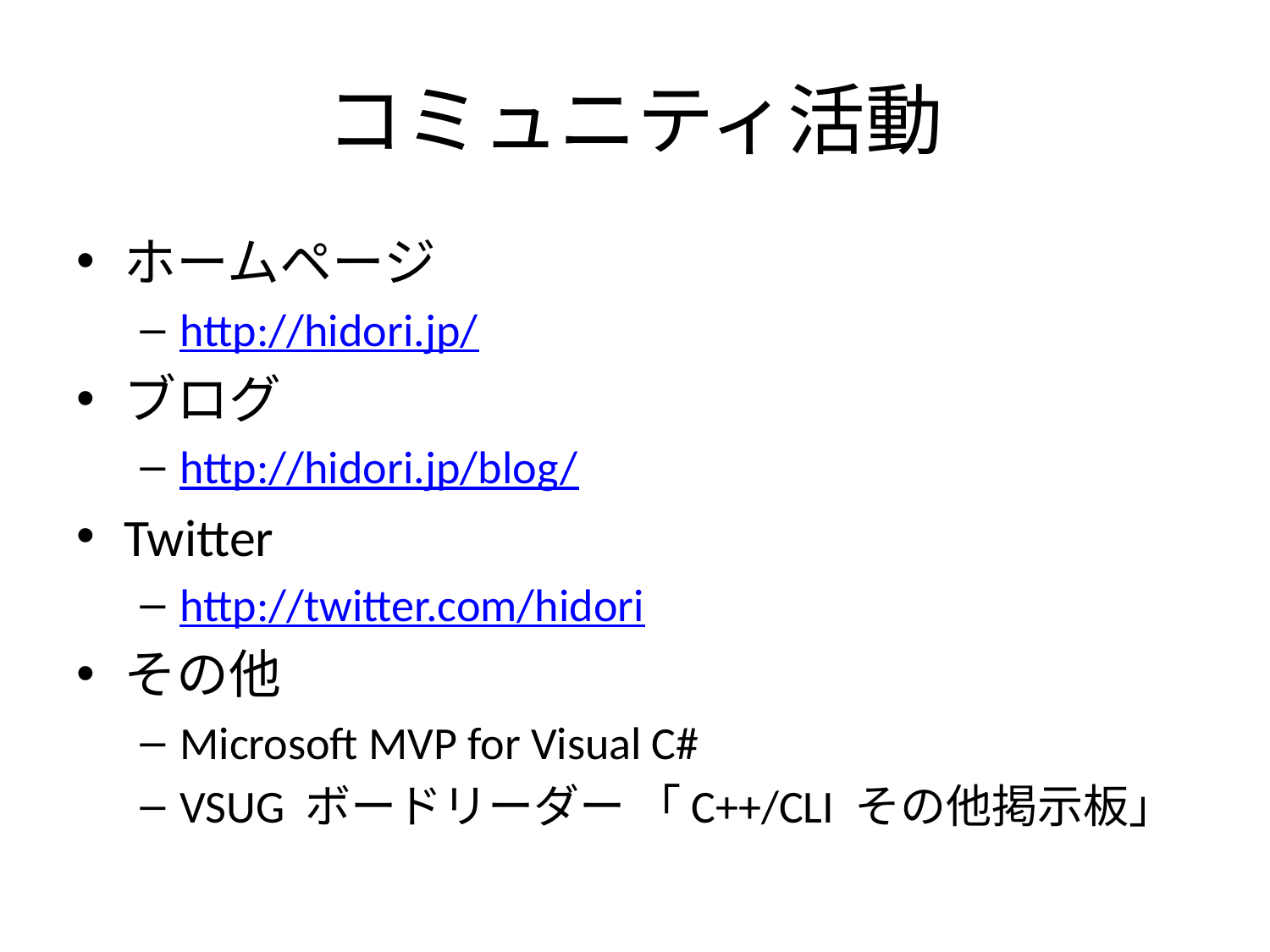

# コミュニティ活動
ホームページ
http://hidori.jp/
ブログ
http://hidori.jp/blog/
Twitter
http://twitter.com/hidori
その他
Microsoft MVP for Visual C#
VSUG ボードリーダー 「C++/CLI その他掲示板」